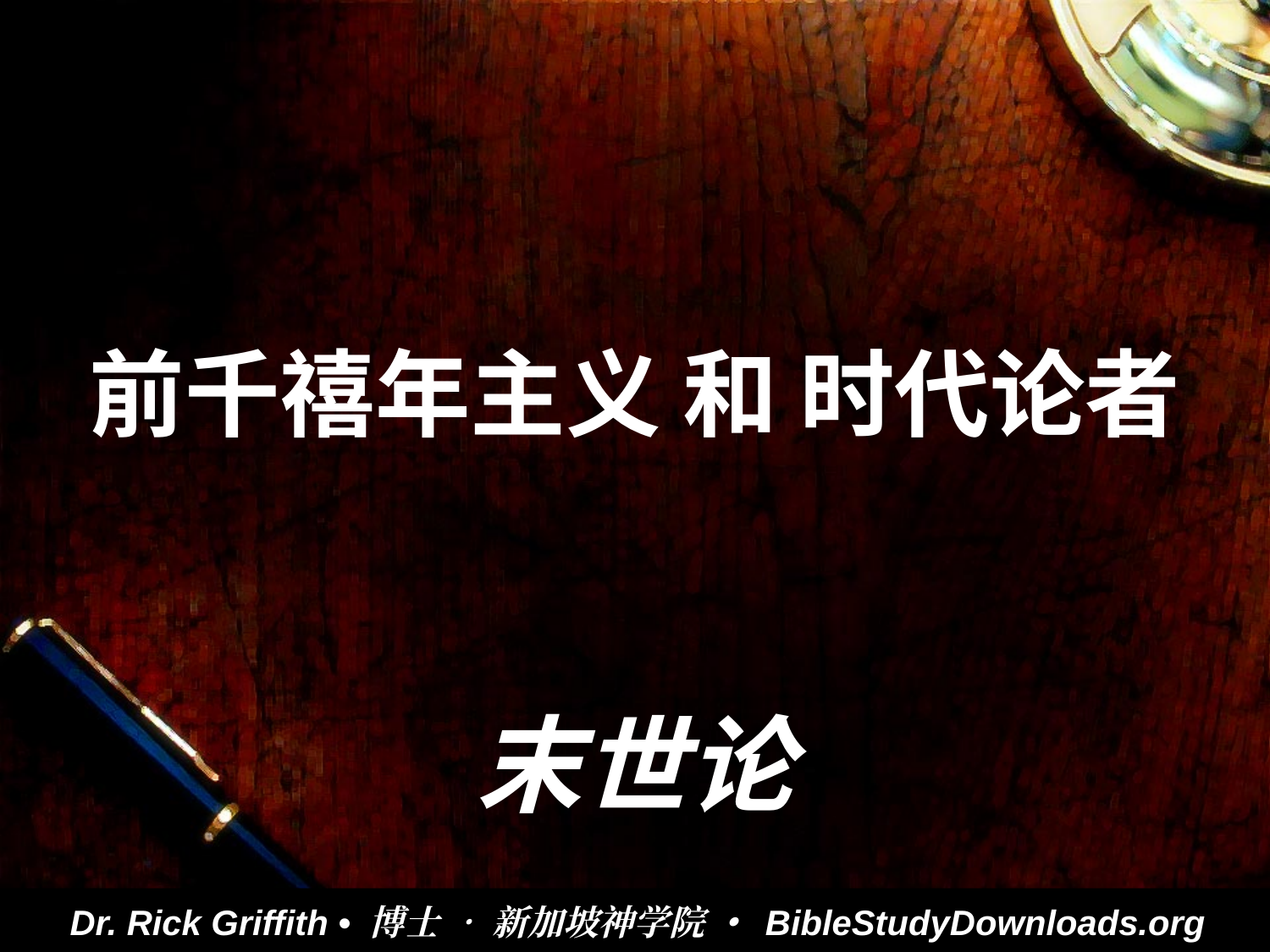

# 前千禧年主义 和 时代论者
末世论
Dr. Rick Griffith • 博士 • 新加坡神学院 • BibleStudyDownloads.org